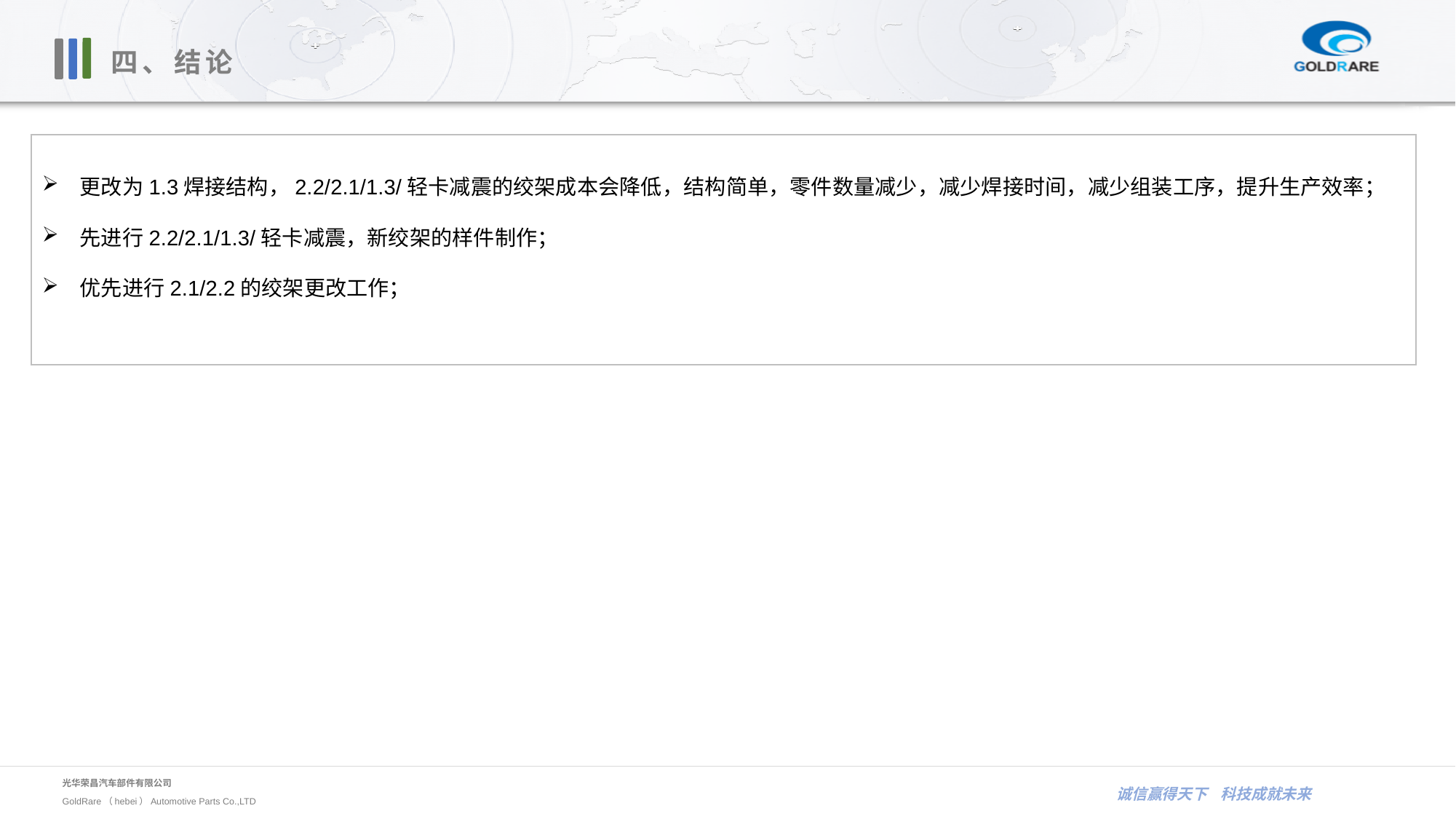

四、结论
更改为1.3焊接结构，2.2/2.1/1.3/轻卡减震的绞架成本会降低，结构简单，零件数量减少，减少焊接时间，减少组装工序，提升生产效率；
先进行2.2/2.1/1.3/轻卡减震，新绞架的样件制作；
优先进行2.1/2.2的绞架更改工作；